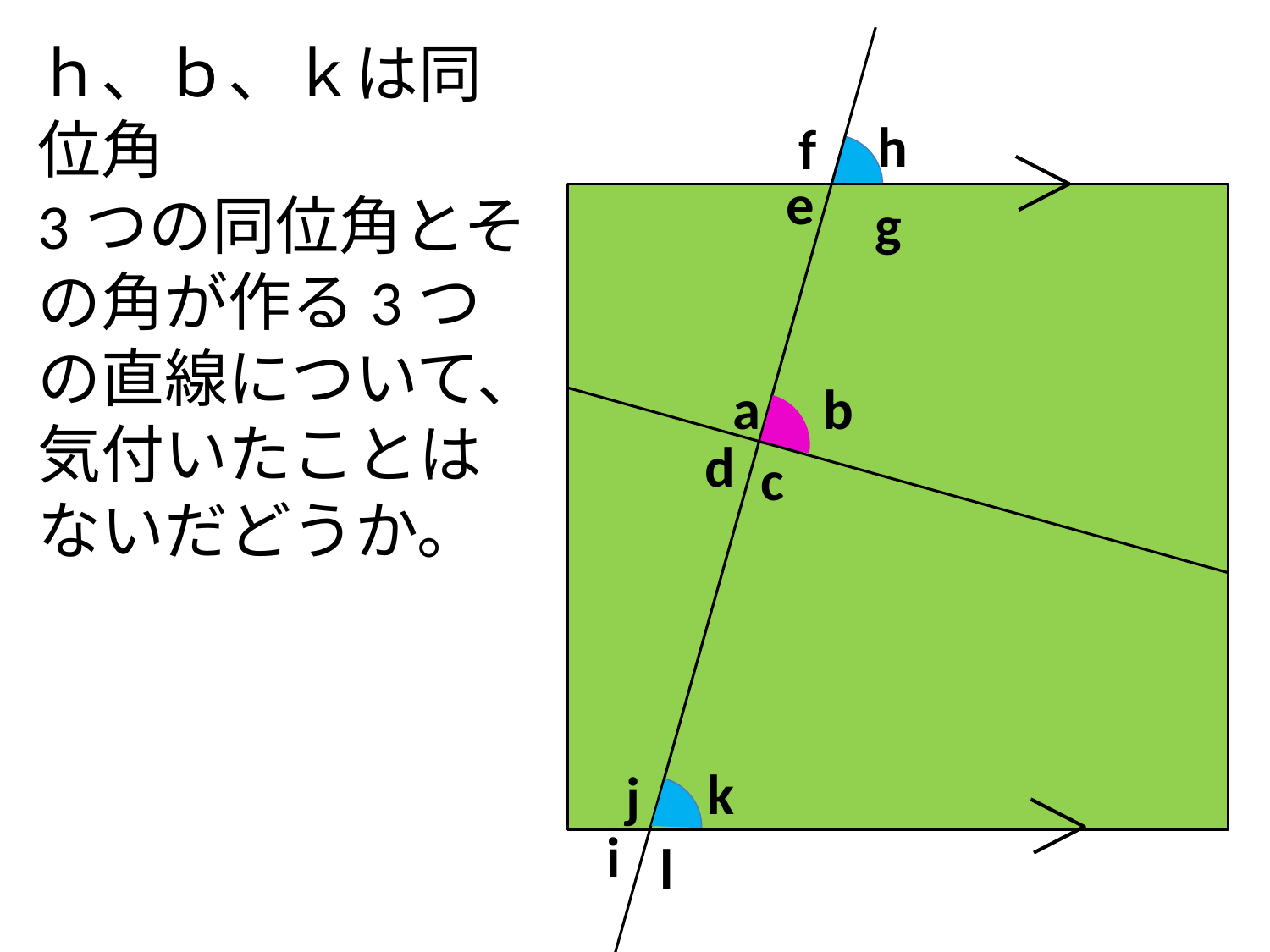

ｈ、ｂ、ｋは同位角
3つの同位角とその角が作る3つの直線について、気付いたことはないだどうか。

i
j
l
k
e
f
g
h
a
b

d
c